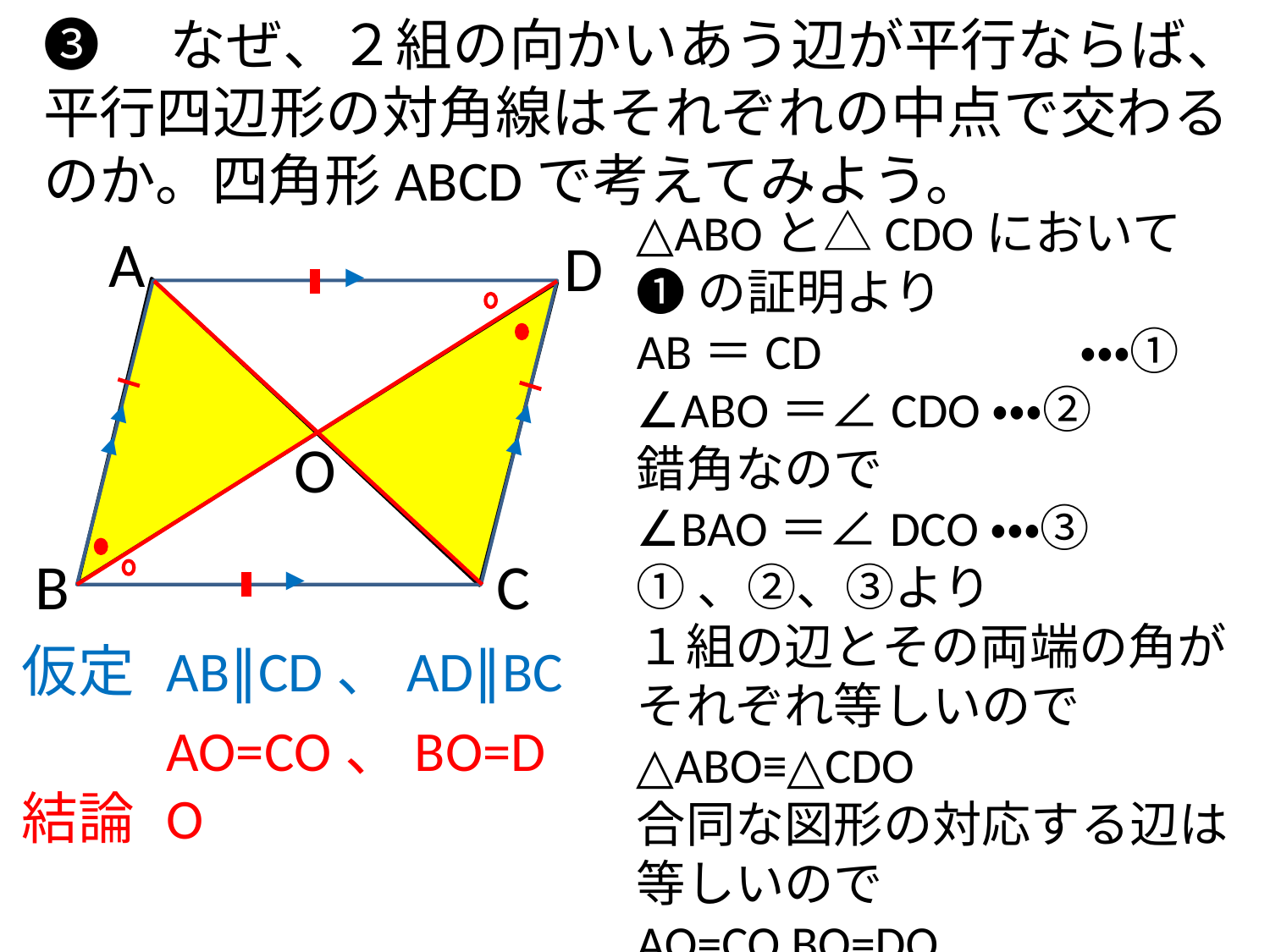

# ❸　なぜ、２組の向かいあう辺が平行ならば、平行四辺形の対角線はそれぞれの中点で交わるのか。四角形ABCDで考えてみよう。
△ABOと△CDOにおいて
❶の証明より
AB＝CD　　　　　・・・①
∠ABO＝∠CDO・・・②
錯角なので
∠BAO＝∠DCO・・・③
①、②、③より
１組の辺とその両端の角がそれぞれ等しいので
△ABO≡△CDO
合同な図形の対応する辺は等しいので　AO=CO,BO=DO
A
D
▼

▼
▼
▼
▼
O
B

C
▼

AB∥CD、AD∥BC
仮定
結論
AO=CO、BO=DO